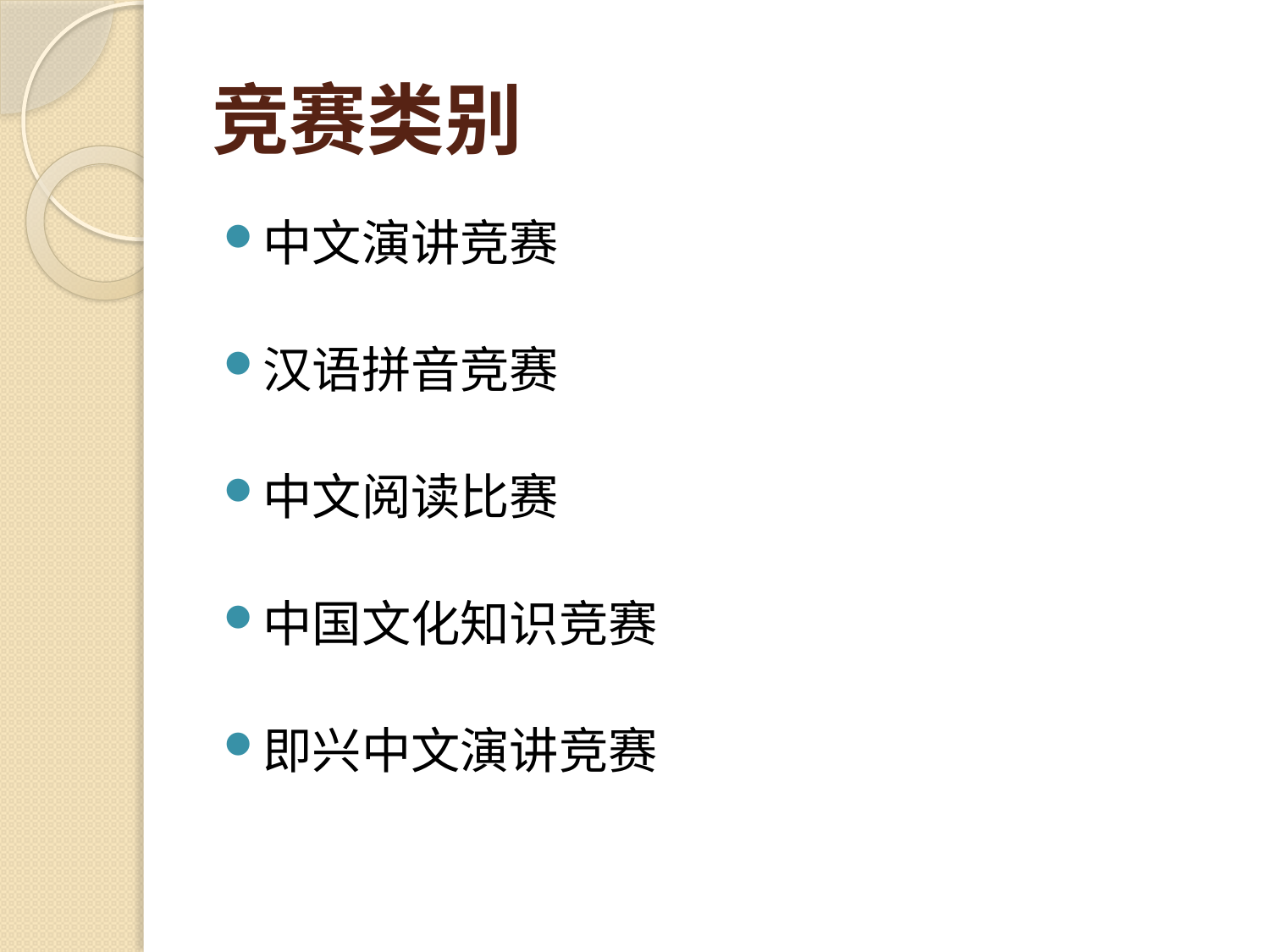

# 竞赛类别
中文演讲竞赛

汉语拼音竞赛

中文阅读比赛

中国文化知识竞赛

即兴中文演讲竞赛